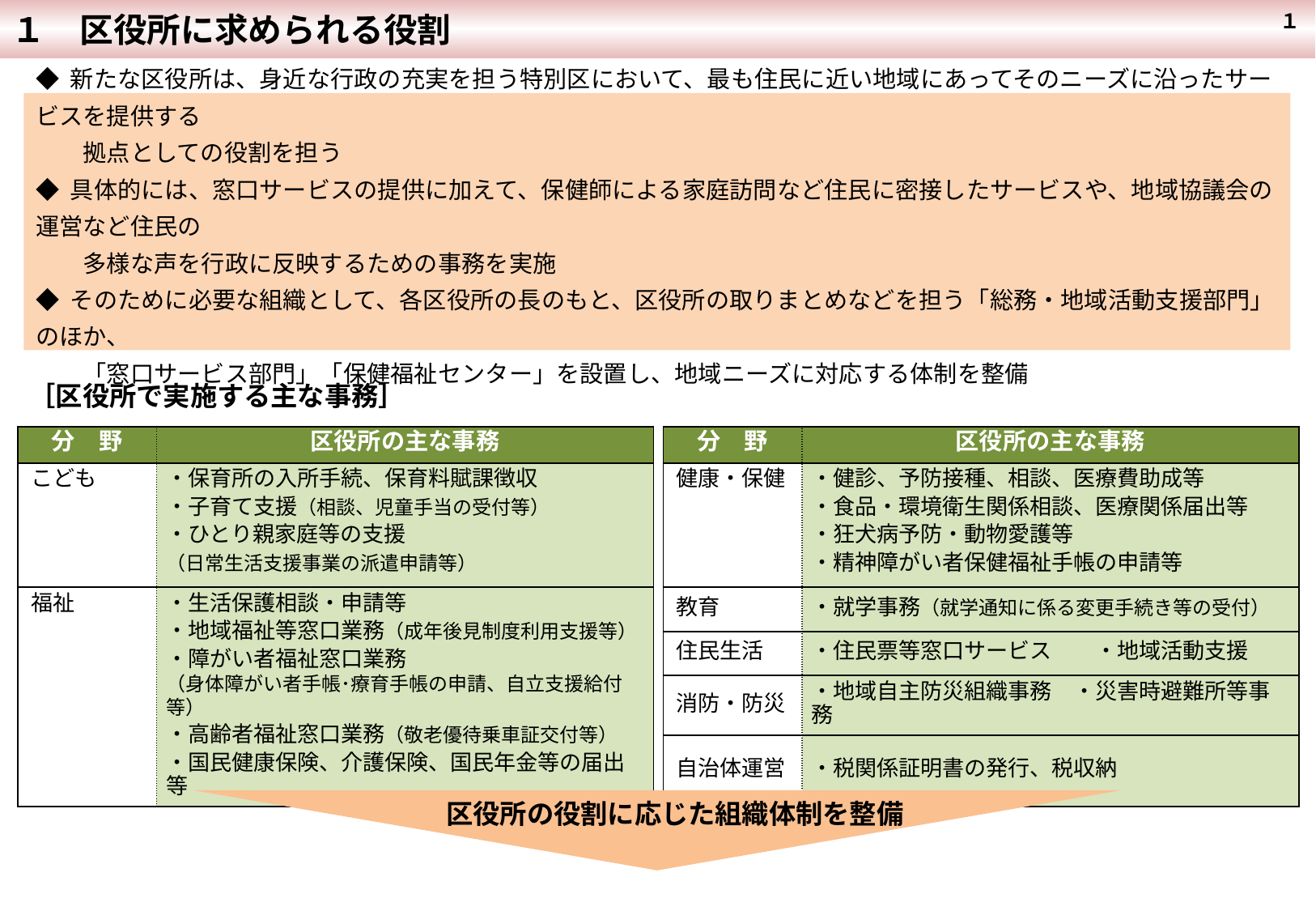

１　区役所に求められる役割
１
◆ 新たな区役所は、身近な行政の充実を担う特別区において、最も住民に近い地域にあってそのニーズに沿ったサービスを提供する
　　拠点としての役割を担う
◆ 具体的には、窓口サービスの提供に加えて、保健師による家庭訪問など住民に密接したサービスや、地域協議会の運営など住民の
　　多様な声を行政に反映するための事務を実施
◆ そのために必要な組織として、各区役所の長のもと、区役所の取りまとめなどを担う「総務・地域活動支援部門」のほか、
　　「窓口サービス部門」「保健福祉センター」を設置し、地域ニーズに対応する体制を整備
［区役所で実施する主な事務］
| 分　野 | 区役所の主な事務 |  | 分　野 | 区役所の主な事務 |
| --- | --- | --- | --- | --- |
| こども | ・保育所の入所手続、保育料賦課徴収 ・子育て支援（相談、児童手当の受付等） ・ひとり親家庭等の支援 （日常生活支援事業の派遣申請等） |  | 健康・保健 | ・健診、予防接種、相談、医療費助成等 ・食品・環境衛生関係相談、医療関係届出等 ・狂犬病予防・動物愛護等　 ・精神障がい者保健福祉手帳の申請等 |
| 福祉 | ・生活保護相談・申請等 ・地域福祉等窓口業務（成年後見制度利用支援等） ・障がい者福祉窓口業務 （身体障がい者手帳･療育手帳の申請、自立支援給付等） ・高齢者福祉窓口業務（敬老優待乗車証交付等） ・国民健康保険、介護保険、国民年金等の届出等 |  | 教育 | ・就学事務（就学通知に係る変更手続き等の受付） |
|  |  |  | 住民生活 | ・住民票等窓口サービス　　・地域活動支援 |
|  |  |  | 消防・防災 | ・地域自主防災組織事務　・災害時避難所等事務 |
|  |  |  | 自治体運営 | ・税関係証明書の発行、税収納 |

区役所の役割に応じた組織体制を整備